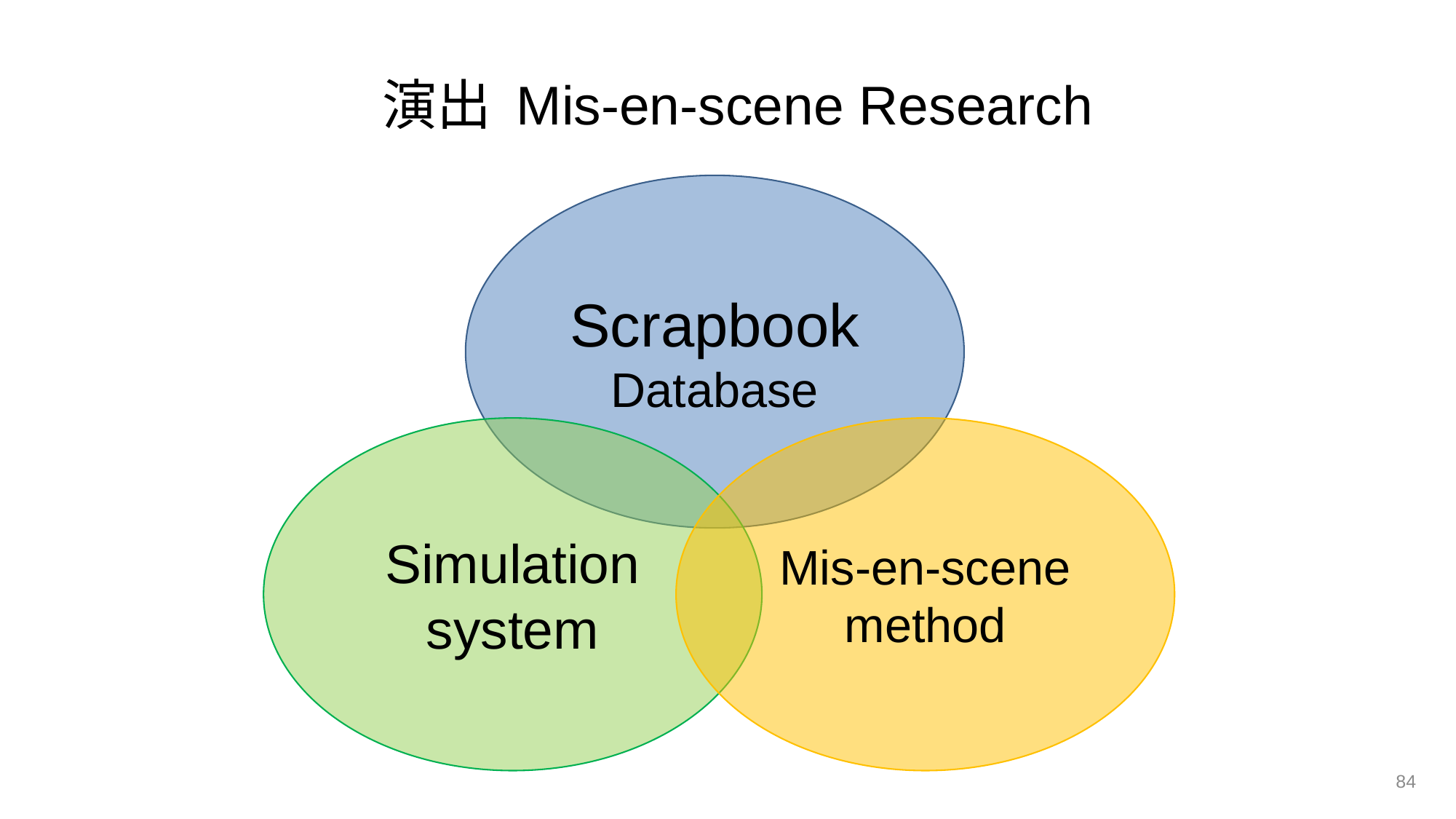

# 演出 Mis-en-scene Research
Scrapbook
Database
Simulation system
Mis-en-scene
method
84